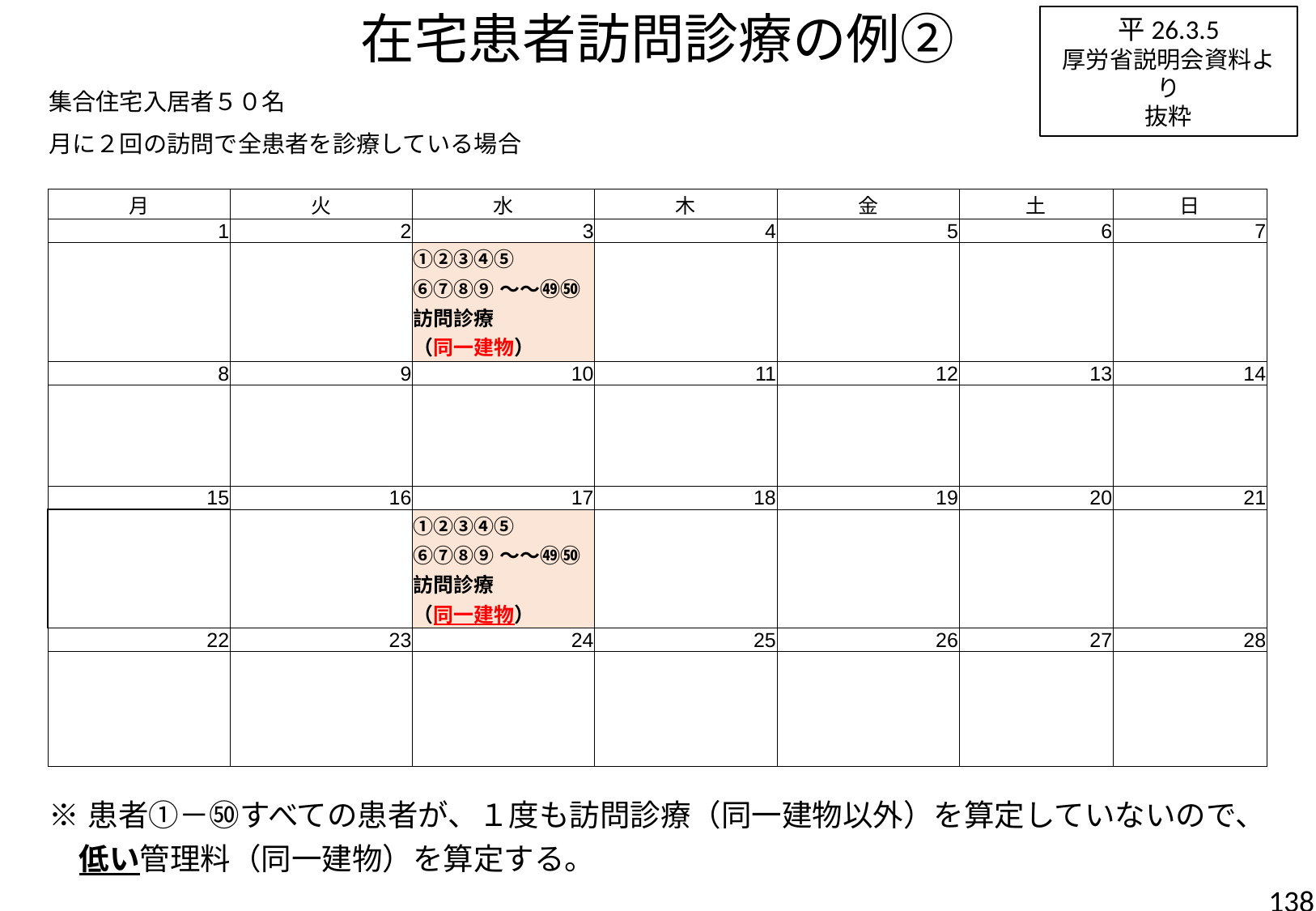

# 在宅患者訪問診療の例②
平26.3.5
厚労省説明会資料より
抜粋
| 集合住宅入居者５０名 |  |  |  |  |  |  |
| --- | --- | --- | --- | --- | --- | --- |
| 月に２回の訪問で全患者を診療している場合 |  |  |  |  |  |  |
|  |  |  |  |  |  |  |
| 月 | 火 | 水 | 木 | 金 | 土 | 日 |
| 1 | 2 | 3 | 4 | 5 | 6 | 7 |
|  |  | ①②③④⑤ ⑥⑦⑧⑨～～㊾㊿ 訪問診療 （同一建物） |  |  |  |  |
| 8 | 9 | 10 | 11 | 12 | 13 | 14 |
|  |  |  |  |  |  |  |
| 15 | 16 | 17 | 18 | 19 | 20 | 21 |
|  |  | ①②③④⑤ ⑥⑦⑧⑨～～㊾㊿ 訪問診療 （同一建物） |  |  |  |  |
| 22 | 23 | 24 | 25 | 26 | 27 | 28 |
|  |  |  |  |  |  |  |
|  |  |  |  |  |  |  |
| ※患者①－㊿すべての患者が、１度も訪問診療（同一建物以外）を算定していないので、 　低い管理料（同一建物）を算定する。 |  |  |  |  |  |  |
|  |  |  |  |  |  |  |
|  |  |  |  |  |  |  |
138